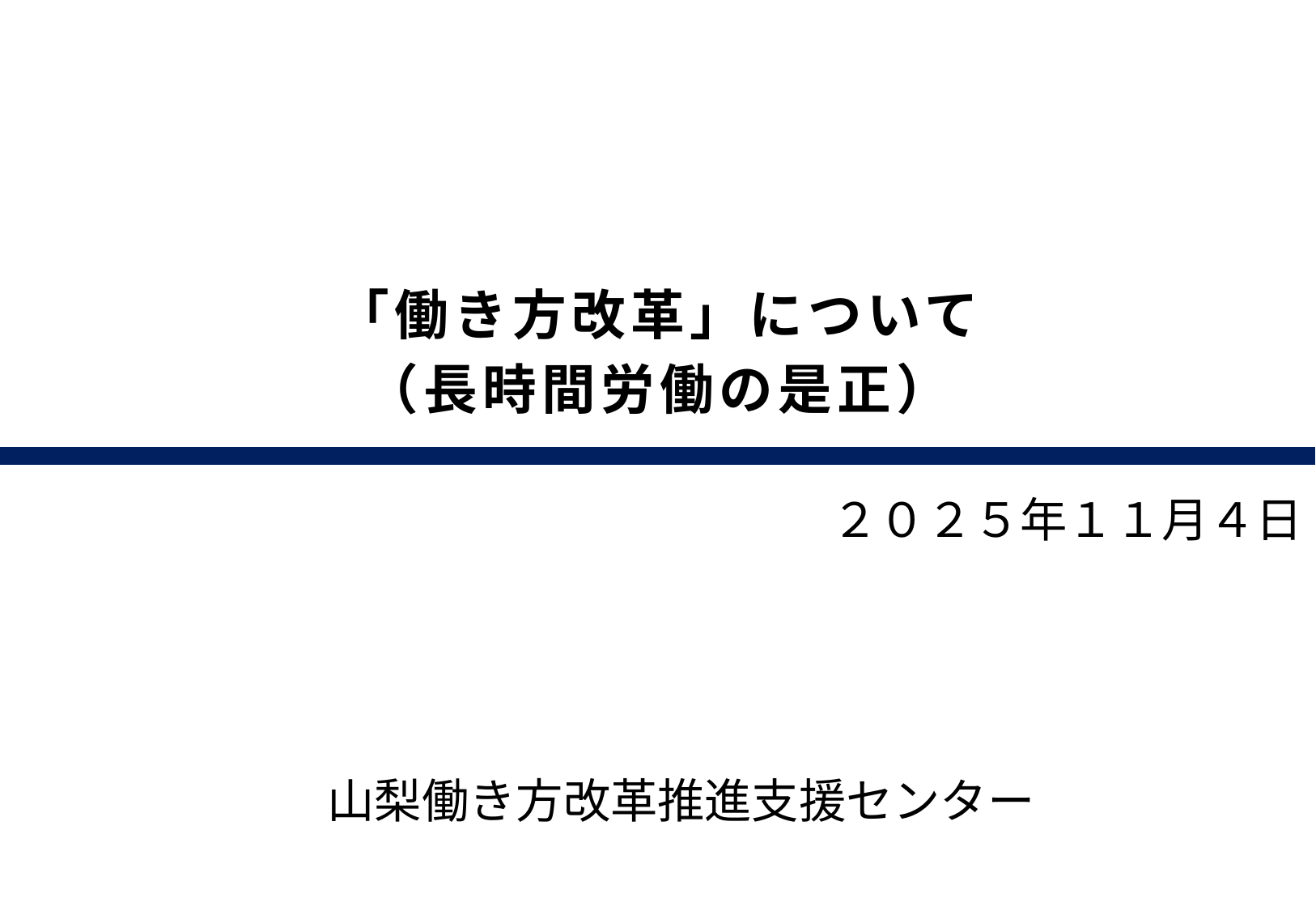

「働き方改革」について
（長時間労働の是正）

２０２５年１１月４日
山梨働き方改革推進支援センター